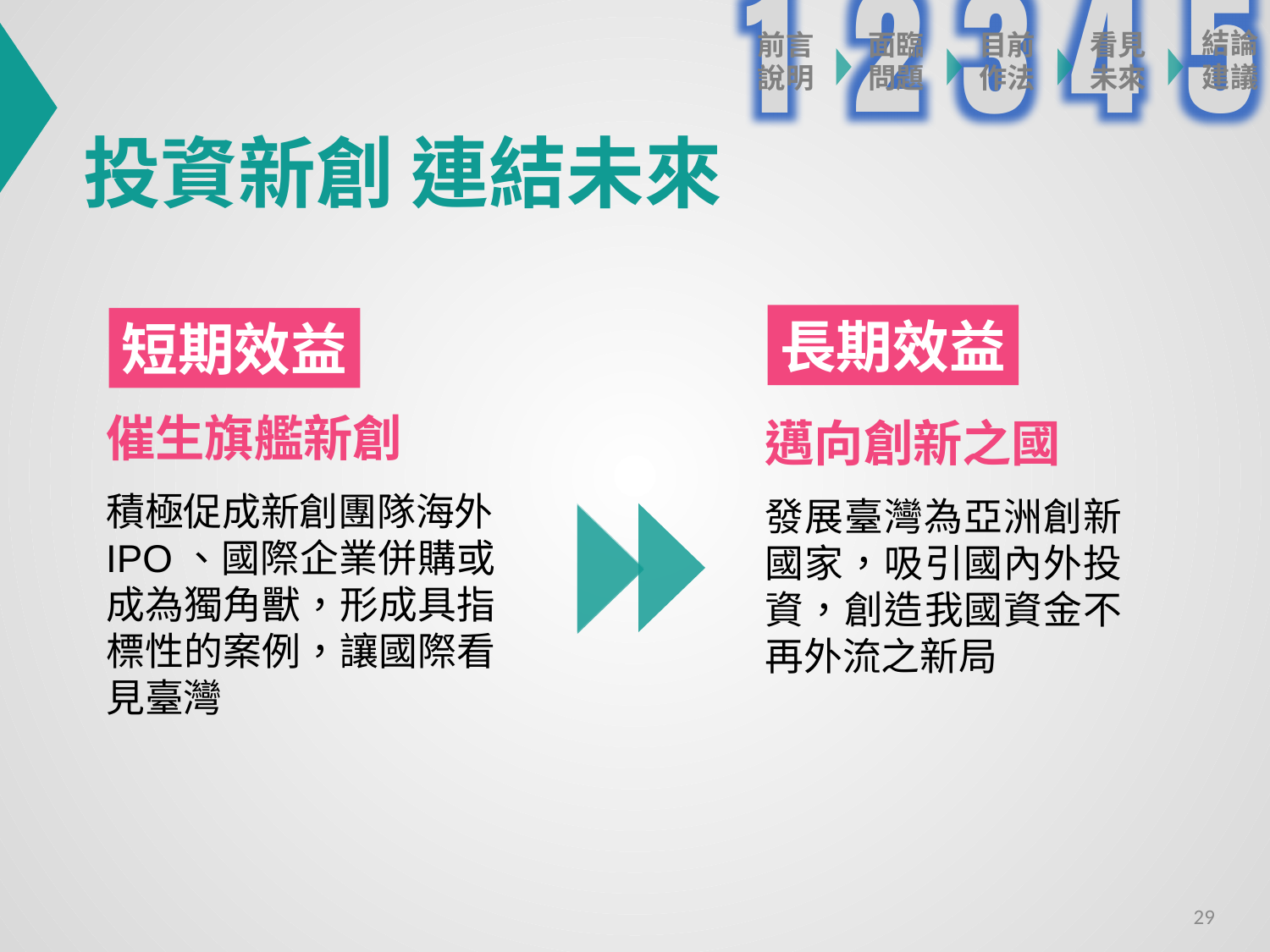

2
5
1
3
4
前言
說明
面臨問題
目前作法

結論建議
看見未來
投資新創 連結未來
長期效益
短期效益
催生旗艦新創
積極促成新創團隊海外IPO、國際企業併購或成為獨角獸，形成具指標性的案例，讓國際看見臺灣
邁向創新之國
發展臺灣為亞洲創新國家，吸引國內外投資，創造我國資金不再外流之新局

29